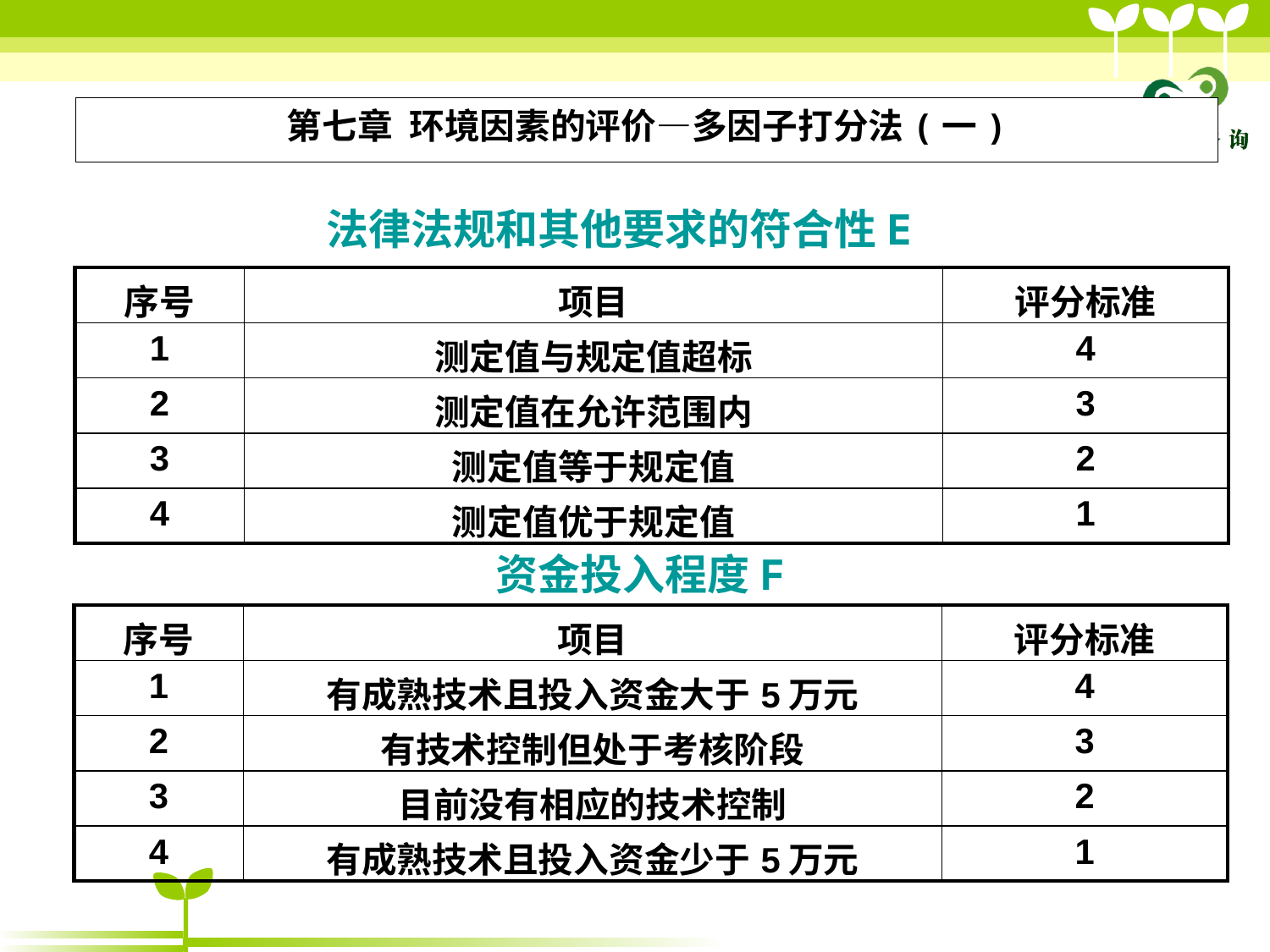

# 第七章  环境因素的评价—多因子打分法(一)
法律法规和其他要求的符合性E

| 序号 | 项目 | 评分标准 |
| --- | --- | --- |
| 1 | 测定值与规定值超标 | 4 |
| 2 | 测定值在允许范围内 | 3 |
| 3 | 测定值等于规定值 | 2 |
| 4 | 测定值优于规定值 | 1 |
资金投入程度F

| 序号 | 项目 | 评分标准 |
| --- | --- | --- |
| 1 | 有成熟技术且投入资金大于5万元 | 4 |
| 2 | 有技术控制但处于考核阶段 | 3 |
| 3 | 目前没有相应的技术控制 | 2 |
| 4 | 有成熟技术且投入资金少于5万元 | 1 |